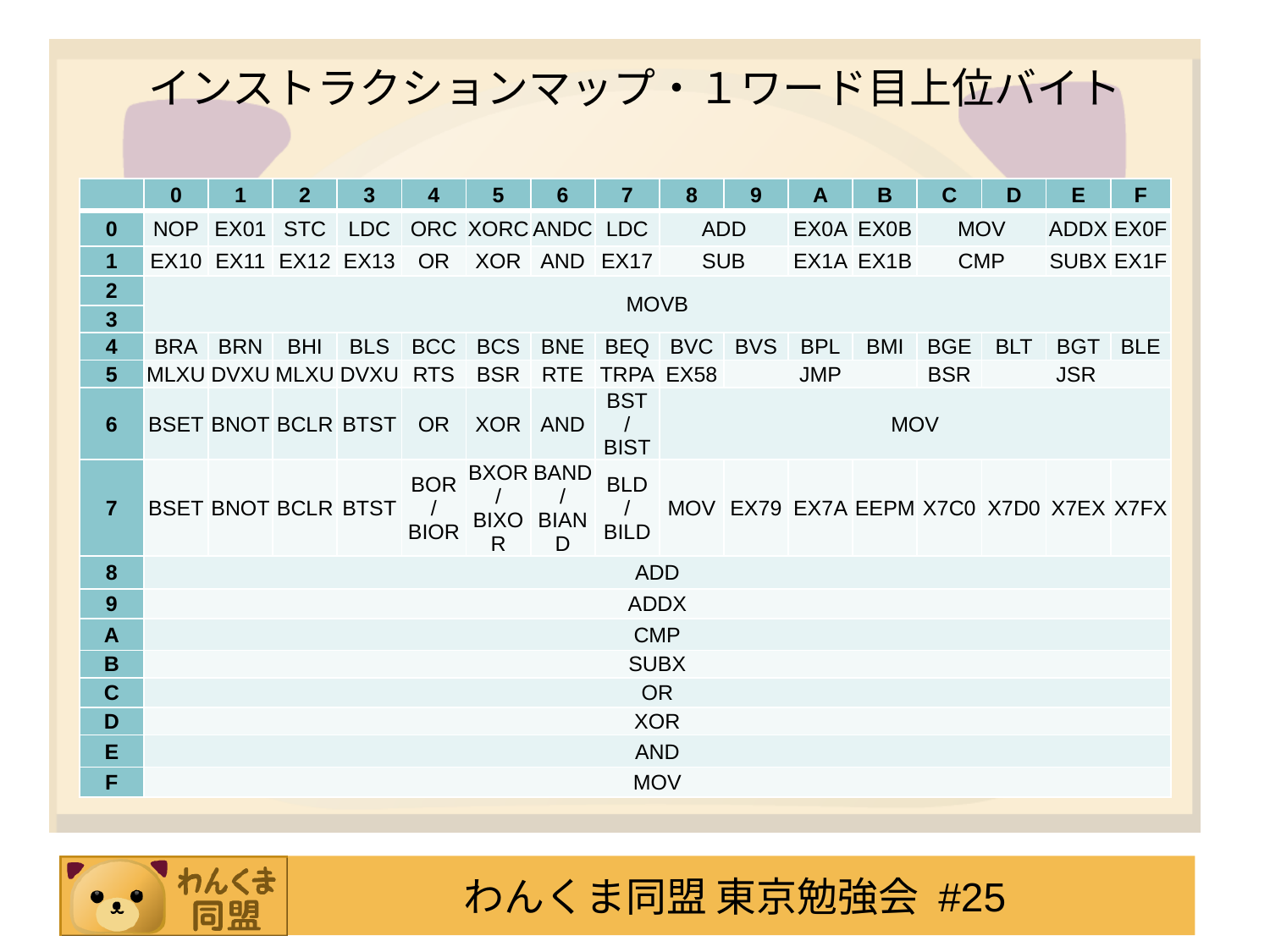

# インストラクションマップ・１ワード目上位バイト
|  | 0 | 1 | 2 | 3 | 4 | 5 | 6 | 7 | 8 | 9 | A | B | C | D | E | F |
| --- | --- | --- | --- | --- | --- | --- | --- | --- | --- | --- | --- | --- | --- | --- | --- | --- |
| 0 | NOP | EX01 | STC | LDC | ORC | XORC | ANDC | LDC | ADD |  | EX0A | EX0B | MOV |  | ADDX | EX0F |
| 1 | EX10 | EX11 | EX12 | EX13 | OR | XOR | AND | EX17 | SUB |  | EX1A | EX1B | CMP |  | SUBX | EX1F |
| 2 | MOVB |  |  |  |  |  |  |  |  |  |  |  |  |  |  |  |
| 3 |  |  |  |  |  |  |  |  |  |  |  |  |  |  |  |  |
| 4 | BRA | BRN | BHI | BLS | BCC | BCS | BNE | BEQ | BVC | BVS | BPL | BMI | BGE | BLT | BGT | BLE |
| 5 | MLXU | DVXU | MLXU | DVXU | RTS | BSR | RTE | TRPA | EX58 | JMP |  |  | BSR | JSR |  |  |
| 6 | BSET | BNOT | BCLR | BTST | OR | XOR | AND | BST / BIST | MOV |  |  |  |  |  |  |  |
| 7 | BSET | BNOT | BCLR | BTST | BOR / BIOR | BXOR/ BIXOR | BAND / BIAND | BLD / BILD | MOV | EX79 | EX7A | EEPM | X7C0 | X7D0 | X7EX | X7FX |
| 8 | ADD |  |  |  |  |  |  |  |  |  |  |  |  |  |  |  |
| 9 | ADDX |  |  |  |  |  |  |  |  |  |  |  |  |  |  |  |
| A | CMP |  |  |  |  |  |  |  |  |  |  |  |  |  |  |  |
| B | SUBX |  |  |  |  |  |  |  |  |  |  |  |  |  |  |  |
| C | OR |  |  |  |  |  |  |  |  |  |  |  |  |  |  |  |
| D | XOR |  |  |  |  |  |  |  |  |  |  |  |  |  |  |  |
| E | AND |  |  |  |  |  |  |  |  |  |  |  |  |  |  |  |
| F | MOV |  |  |  |  |  |  |  |  |  |  |  |  |  |  |  |